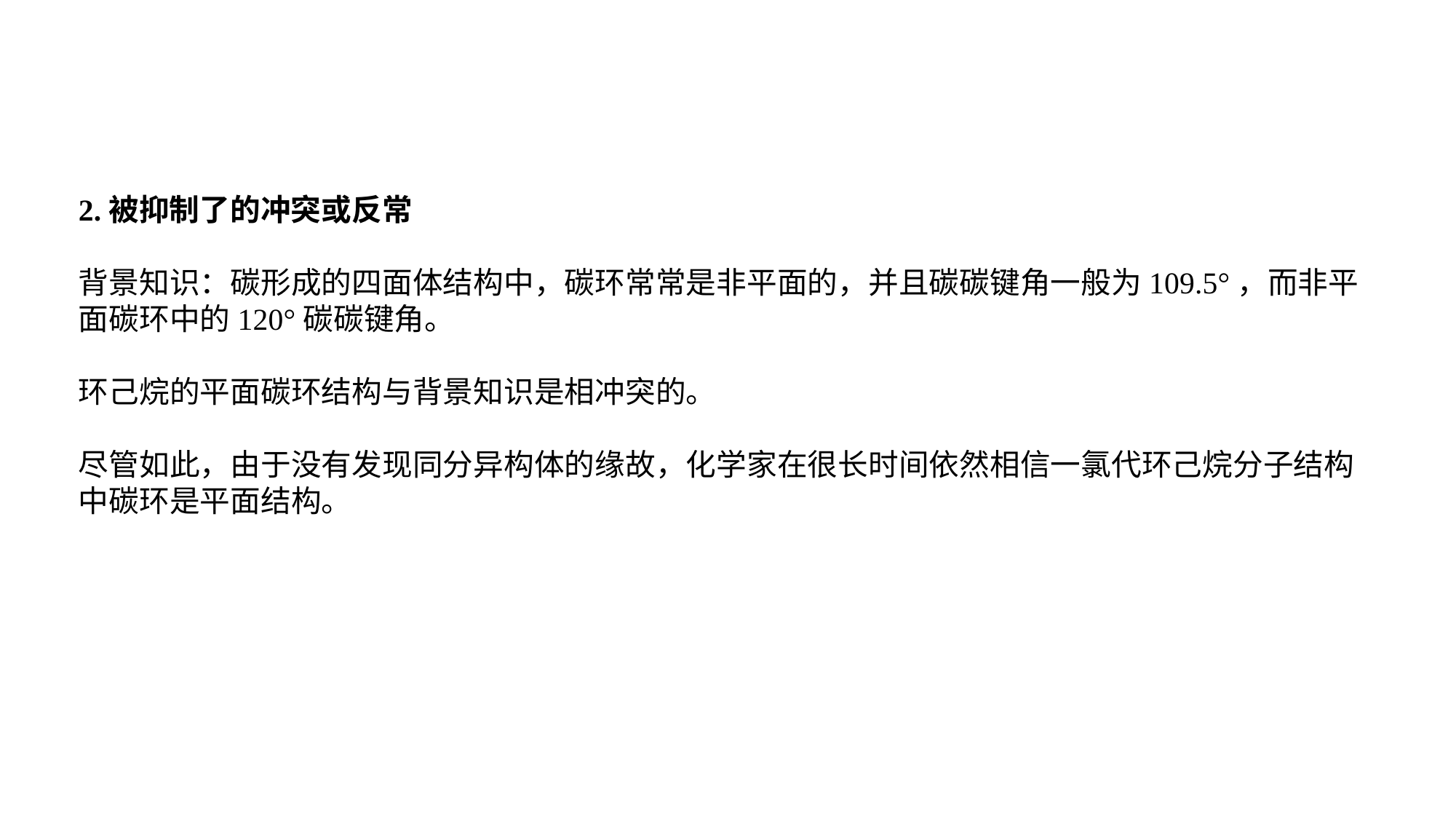

#
2.被抑制了的冲突或反常

背景知识：碳形成的四面体结构中，碳环常常是非平面的，并且碳碳键角一般为109.5°，而非平面碳环中的120°碳碳键角。

环己烷的平面碳环结构与背景知识是相冲突的。

尽管如此，由于没有发现同分异构体的缘故，化学家在很长时间依然相信一氯代环己烷分子结构中碳环是平面结构。